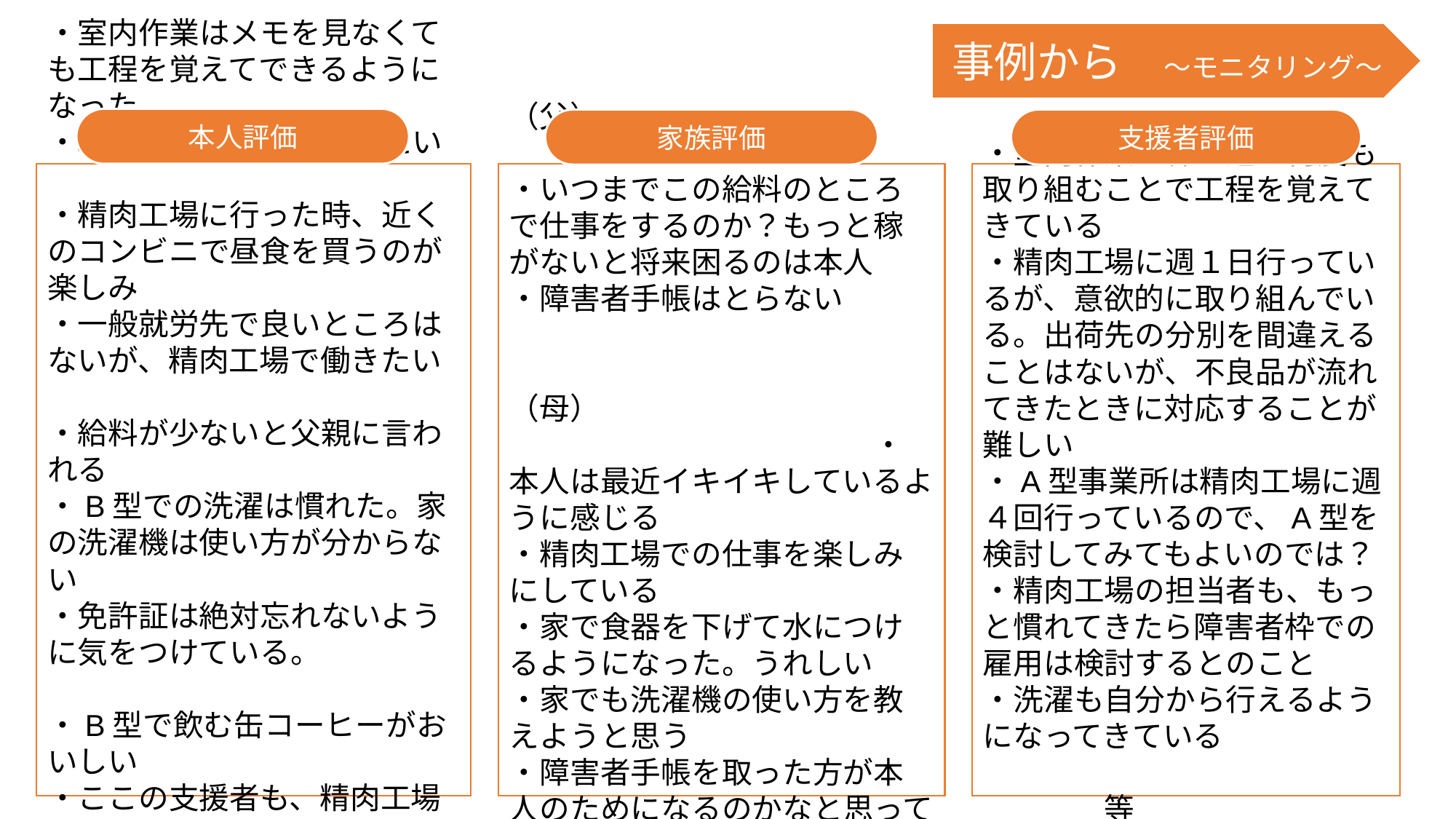

事例から　～モニタリング～
本人評価
家族評価
支援者評価

・室内作業はメモを見なくても工程を覚えてできるようになった。
・精肉工場でもっと働きたい
・精肉工場に行った時、近くのコンビニで昼食を買うのが楽しみ
・一般就労先で良いところはないが、精肉工場で働きたい
・給料が少ないと父親に言われる
・B型での洗濯は慣れた。家の洗濯機は使い方が分からない
・免許証は絶対忘れないように気をつけている。
・B型で飲む缶コーヒーがおいしい
・ここの支援者も、精肉工場の人も優しい
・今も一般枠で働きたいと思ってる

（父）
・いつまでこの給料のところで仕事をするのか？もっと稼がないと将来困るのは本人
・障害者手帳はとらない

（母）　　　　　　　　　　　　　　　　　　　　　　・本人は最近イキイキしているように感じる
・精肉工場での仕事を楽しみにしている
・家で食器を下げて水につけるようになった。うれしい
・家でも洗濯機の使い方を教えようと思う
・障害者手帳を取った方が本人のためになるのかなと思っている
・室内作業は繰り返し何度も取り組むことで工程を覚えてきている
・精肉工場に週１日行っているが、意欲的に取り組んでいる。出荷先の分別を間違えることはないが、不良品が流れてきたときに対応することが難しい
・A型事業所は精肉工場に週４回行っているので、A型を検討してみてもよいのでは？
・精肉工場の担当者も、もっと慣れてきたら障害者枠での雇用は検討するとのこと
・洗濯も自分から行えるようになってきている
　　　　　　　　　　　　　　　　　等